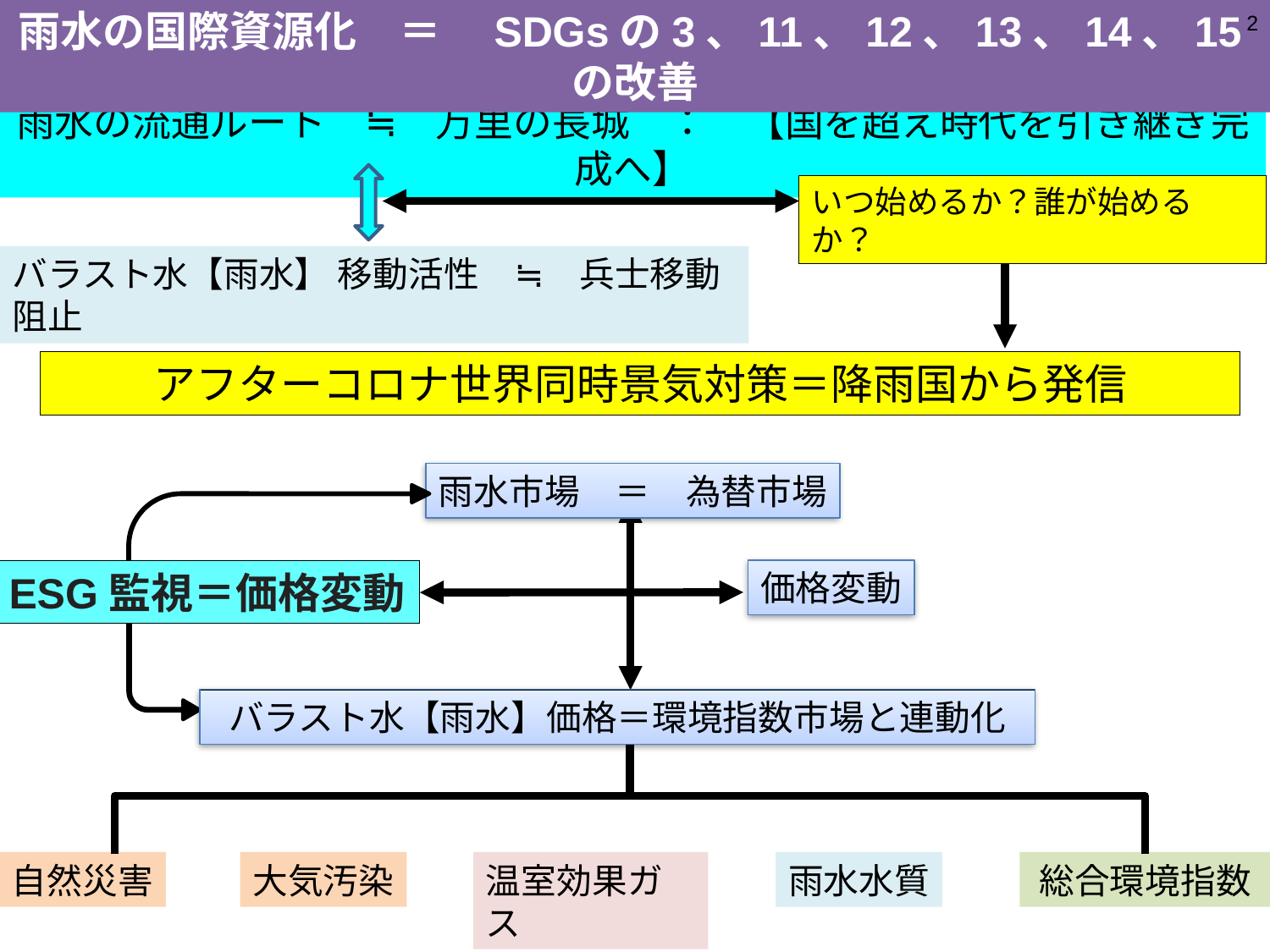

2
雨水の国際資源化　＝　SDGsの3、11、12、13、14、15の改善
雨水の流通ルート　≒　万里の長城　：　【国を超え時代を引き継ぎ完成へ】

いつ始めるか？誰が始めるか？
バラスト水【雨水】 移動活性　≒　兵士移動阻止

アフターコロナ世界同時景気対策＝降雨国から発信
雨水市場　＝　為替市場

価格変動
ESG監視＝価格変動

バラスト水【雨水】価格＝環境指数市場と連動化
自然災害
大気汚染
温室効果ガス
雨水水質
総合環境指数